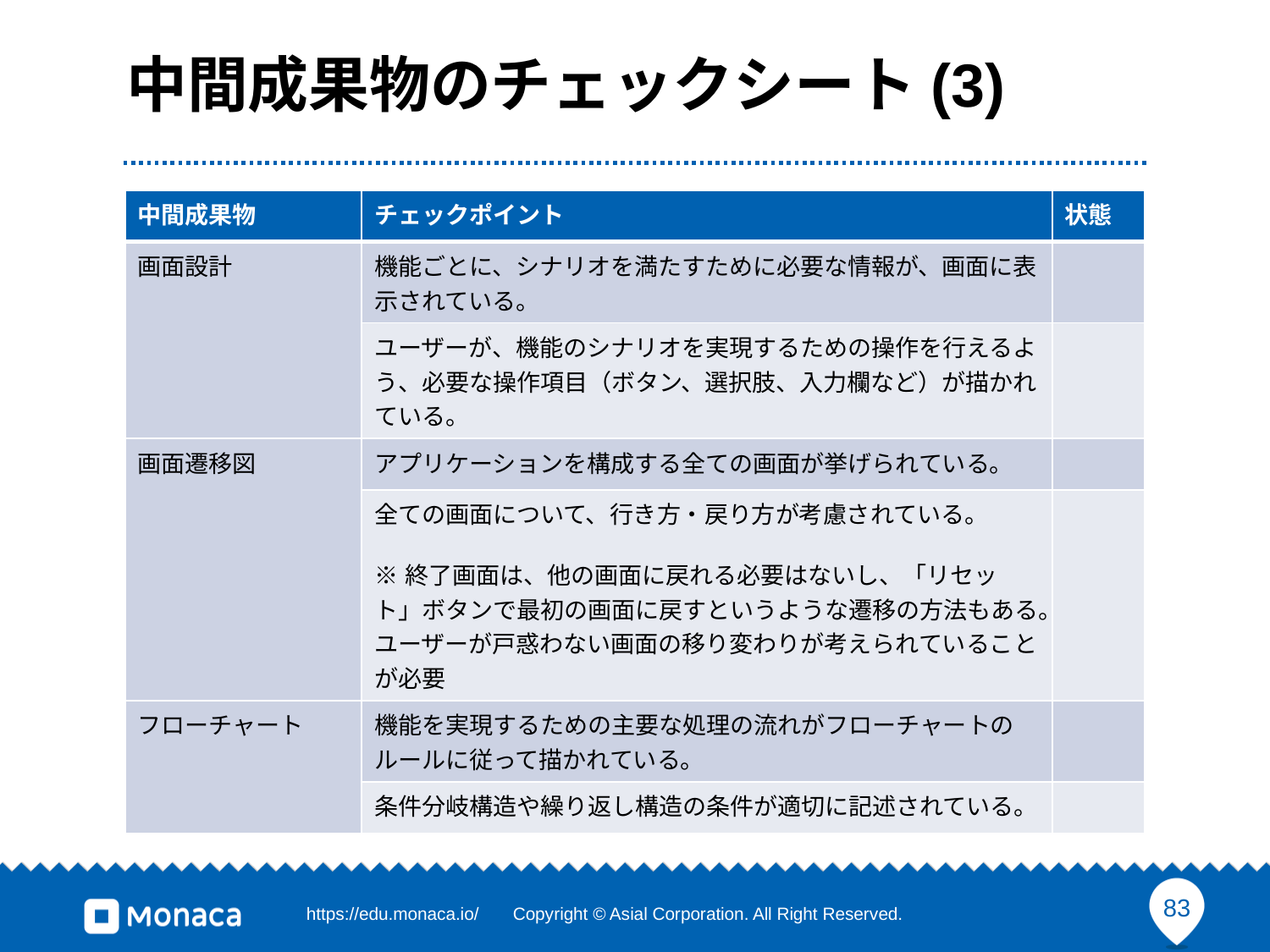

# 中間成果物のチェックシート(3)
| 中間成果物 | チェックポイント | 状態 |
| --- | --- | --- |
| 画面設計 | 機能ごとに、シナリオを満たすために必要な情報が、画面に表示されている。 |  |
|  | ユーザーが、機能のシナリオを実現するための操作を行えるよう、必要な操作項目（ボタン、選択肢、入力欄など）が描かれている。 |  |
| 画面遷移図 | アプリケーションを構成する全ての画面が挙げられている。 |  |
|  | 全ての画面について、行き方・戻り方が考慮されている。 ※終了画面は、他の画面に戻れる必要はないし、「リセット」ボタンで最初の画面に戻すというような遷移の方法もある。ユーザーが戸惑わない画面の移り変わりが考えられていることが必要 |  |
| フローチャート | 機能を実現するための主要な処理の流れがフローチャートのルールに従って描かれている。 |  |
|  | 条件分岐構造や繰り返し構造の条件が適切に記述されている。 |  |